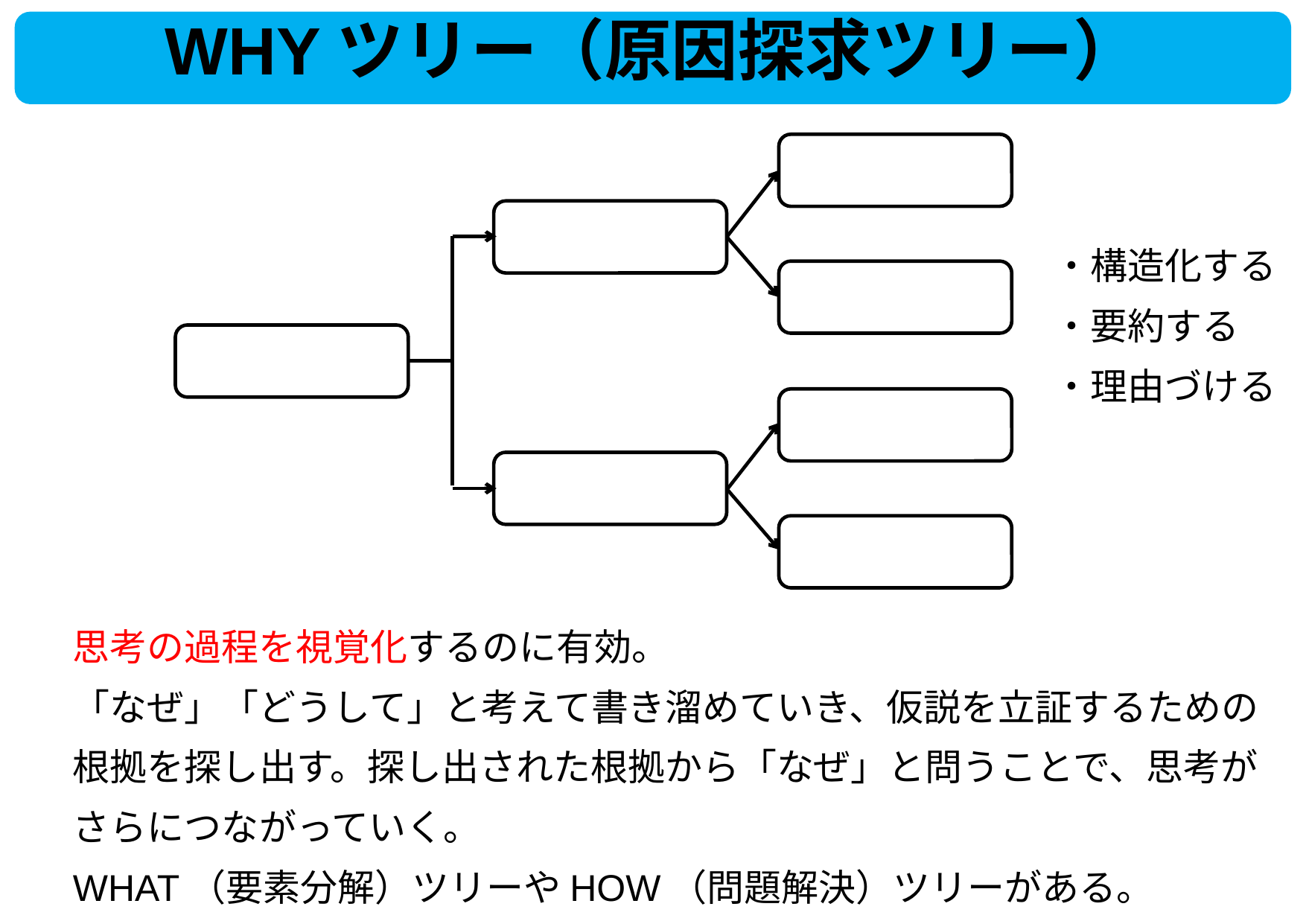

# WHYツリー（原因探求ツリー）

・構造化する
・要約する
・理由づける
思考の過程を視覚化するのに有効。
「なぜ」「どうして」と考えて書き溜めていき、仮説を立証するための
根拠を探し出す。探し出された根拠から「なぜ」と問うことで、思考が
さらにつながっていく。
WHAT（要素分解）ツリーやHOW（問題解決）ツリーがある。